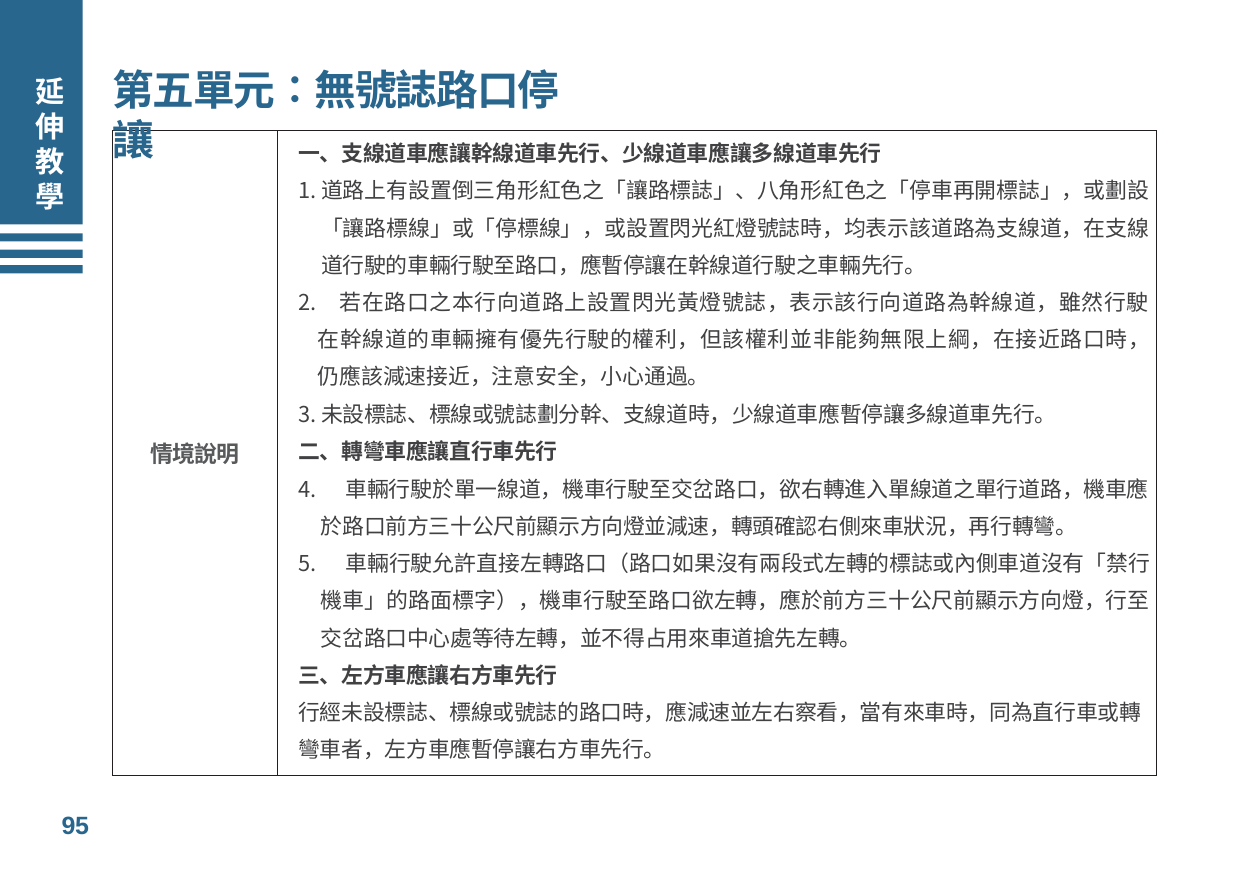

# 第五單元∶無號誌路口停讓
延伸教學
一、支線道車應讓幹線道車先行、少線道車應讓多線道車先行
道路上有設置倒三角形紅色之「讓路標誌」、八角形紅色之「停車再開標誌」，或劃設「讓路標線」或「停標線」，或設置閃光紅燈號誌時，均表示該道路為支線道，在支線道行駛的車輛行駛至路口，應暫停讓在幹線道行駛之車輛先行。
	若在路口之本行向道路上設置閃光黃燈號誌，表示該行向道路為幹線道，雖然行駛在幹線道的車輛擁有優先行駛的權利，但該權利並非能夠無限上綱，在接近路口時，仍應該減速接近，注意安全，小心通過。
未設標誌、標線或號誌劃分幹、支線道時，少線道車應暫停讓多線道車先行。
二、轉彎車應讓直行車先行
	車輛行駛於單一線道，機車行駛至交岔路口，欲右轉進入單線道之單行道路，機車應於路口前方三十公尺前顯示方向燈並減速，轉頭確認右側來車狀況，再行轉彎。
	車輛行駛允許直接左轉路口（路口如果沒有兩段式左轉的標誌或內側車道沒有「禁行機車」的路面標字），機車行駛至路口欲左轉，應於前方三十公尺前顯示方向燈，行至交岔路口中心處等待左轉，並不得占用來車道搶先左轉。
三、左方車應讓右方車先行
行經未設標誌、標線或號誌的路口時，應減速並左右察看，當有來車時，同為直行車或轉彎車者，左方車應暫停讓右方車先行。

情境說明
95